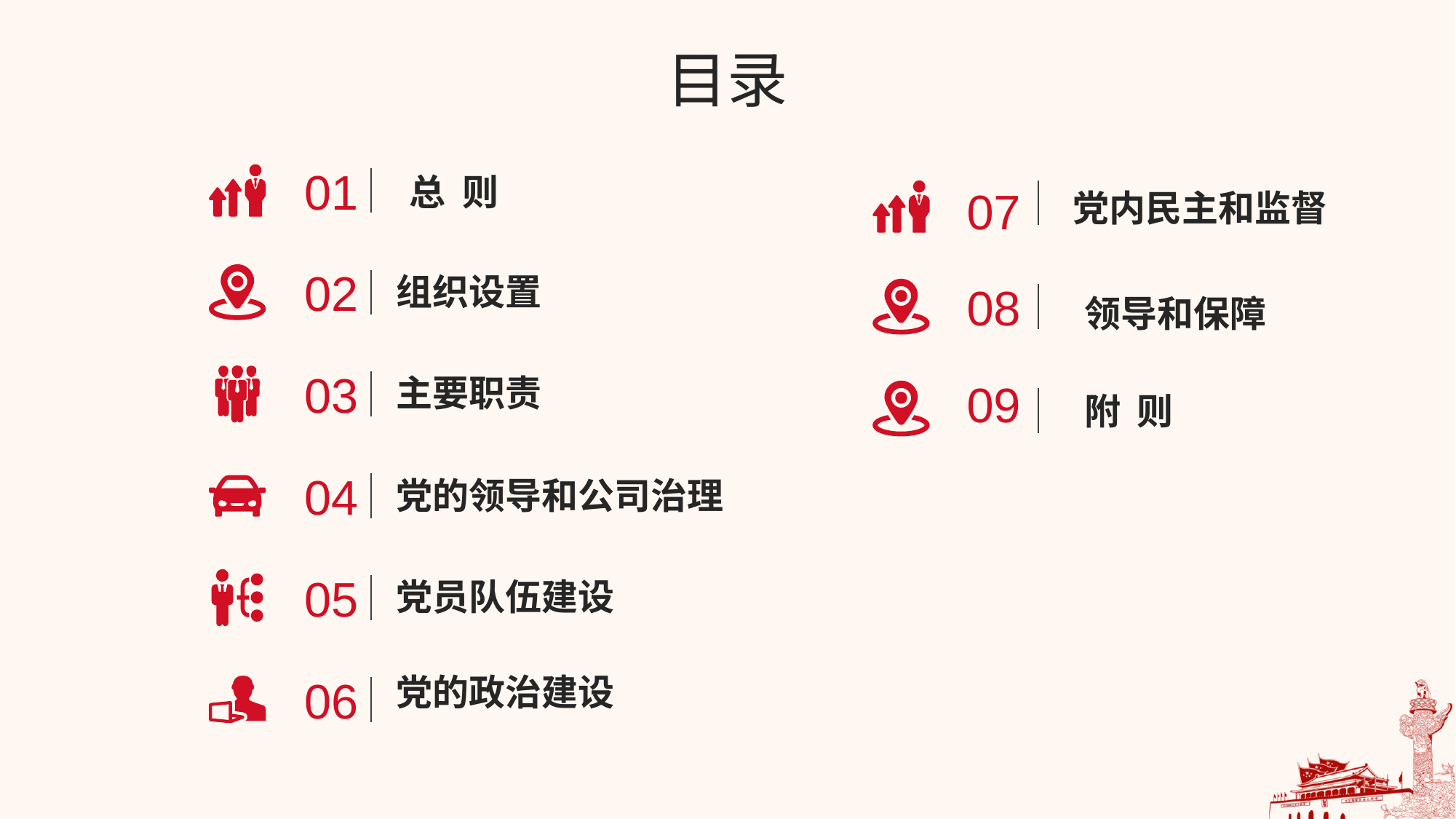

目录
01

总  则
07

党内民主和监督
02

组织设置
08

领导和保障
03
09

主要职责

附  则
04
党的领导和公司治理

05

党员队伍建设
06
党的政治建设